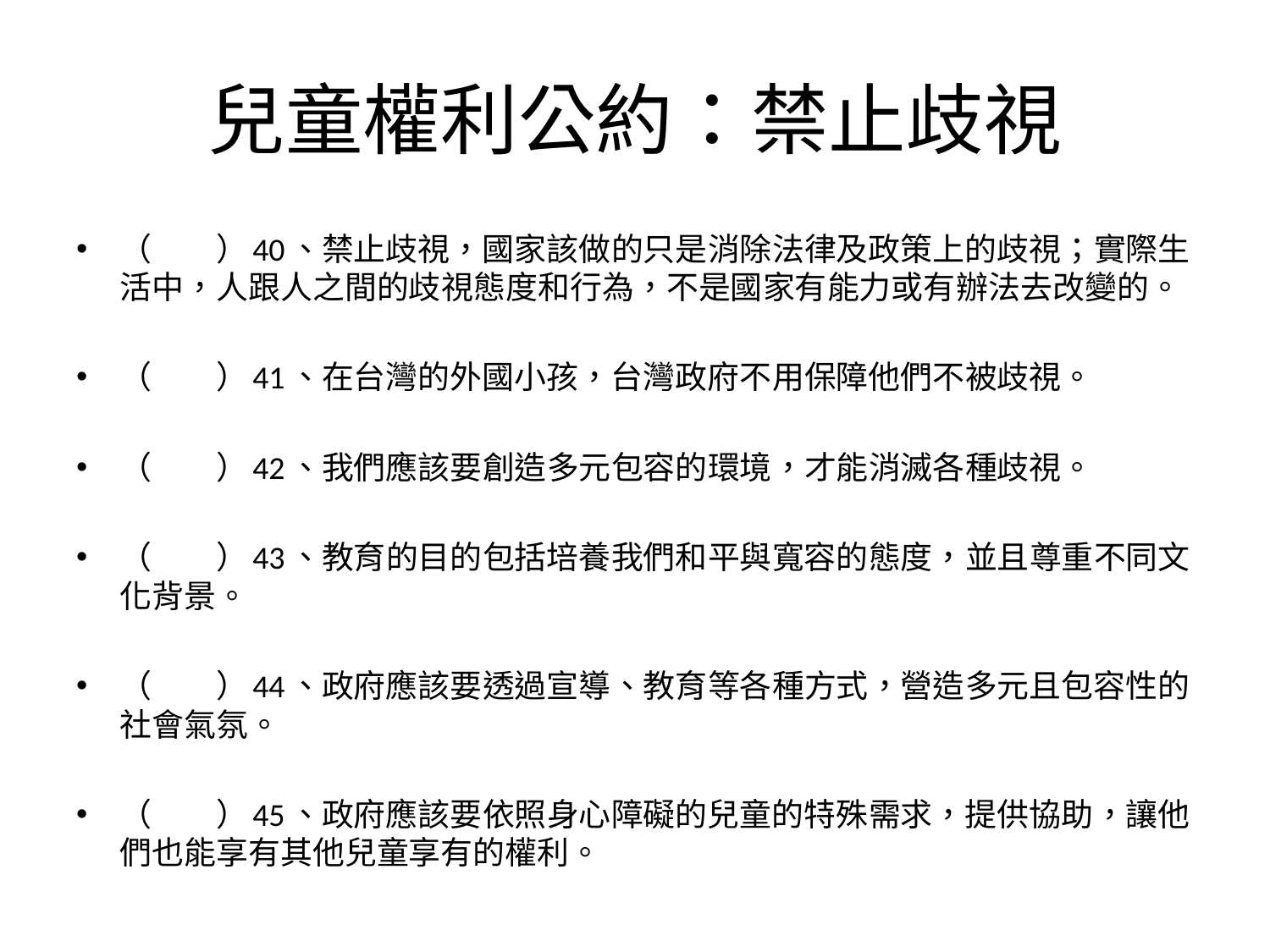

# 兒童權利公約：禁止歧視
（　　）40、禁止歧視，國家該做的只是消除法律及政策上的歧視；實際生活中，人跟人之間的歧視態度和行為，不是國家有能力或有辦法去改變的。

（　　）41、在台灣的外國小孩，台灣政府不用保障他們不被歧視。

（　　）42、我們應該要創造多元包容的環境，才能消滅各種歧視。

（　　）43、教育的目的包括培養我們和平與寬容的態度，並且尊重不同文化背景。

（　　）44、政府應該要透過宣導、教育等各種方式，營造多元且包容性的社會氣氛。

（　　）45、政府應該要依照身心障礙的兒童的特殊需求，提供協助，讓他們也能享有其他兒童享有的權利。